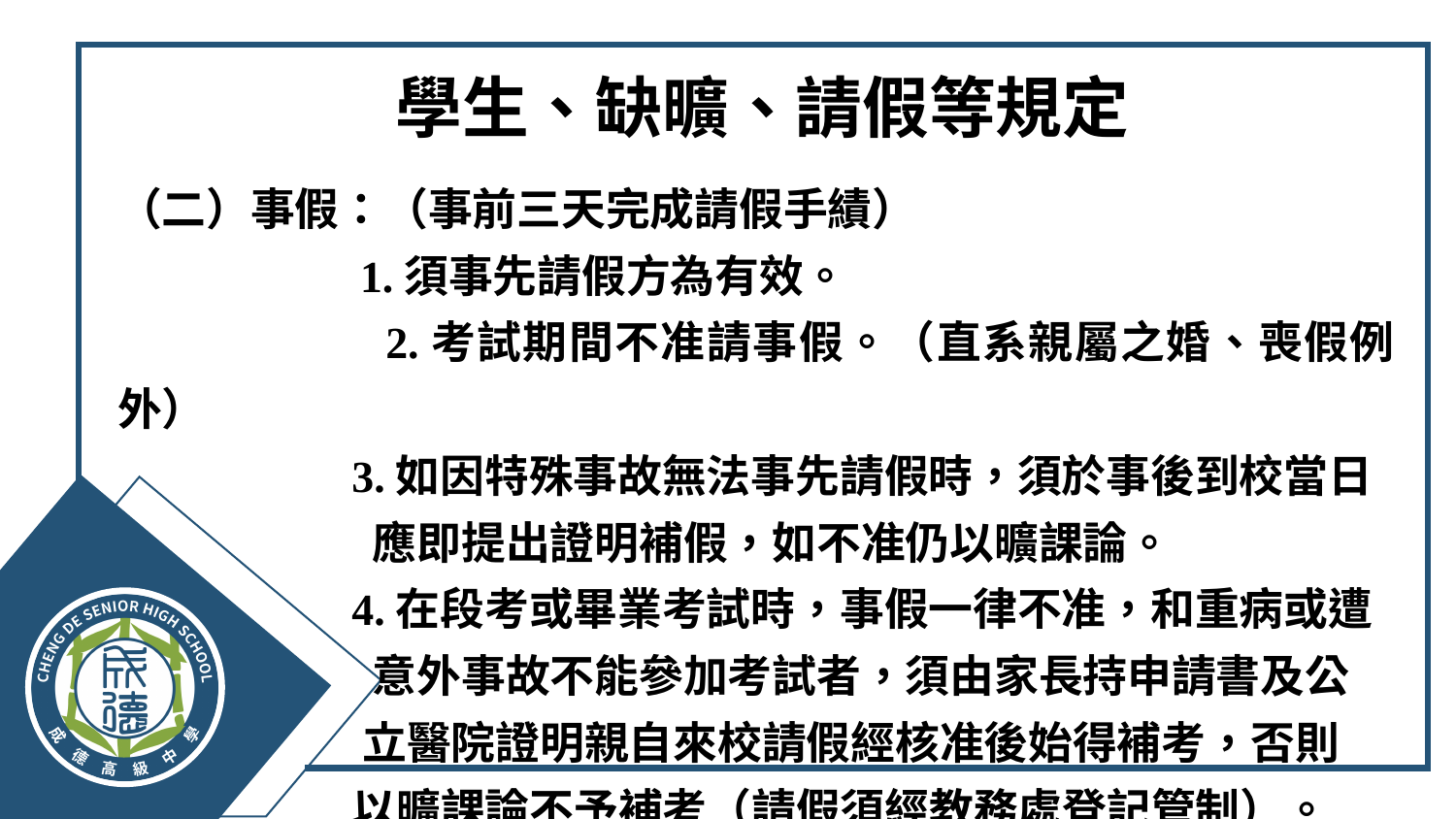

# 學生、缺曠、請假等規定

（二）事假：（事前三天完成請假手績）
     　　        1.須事先請假方為有效。
                     2.考試期間不准請事假。（直系親屬之婚、喪假例外）
                     3.如因特殊事故無法事先請假時，須於事後到校當日
                        應即提出證明補假，如不准仍以曠課論。
                     4.在段考或畢業考試時，事假一律不准，和重病或遭
                        意外事故不能參加考試者，須由家長持申請書及公
                       立醫院證明親自來校請假經核准後始得補考，否則
                      以曠課論不予補考（請假須經教務處登記管制）。